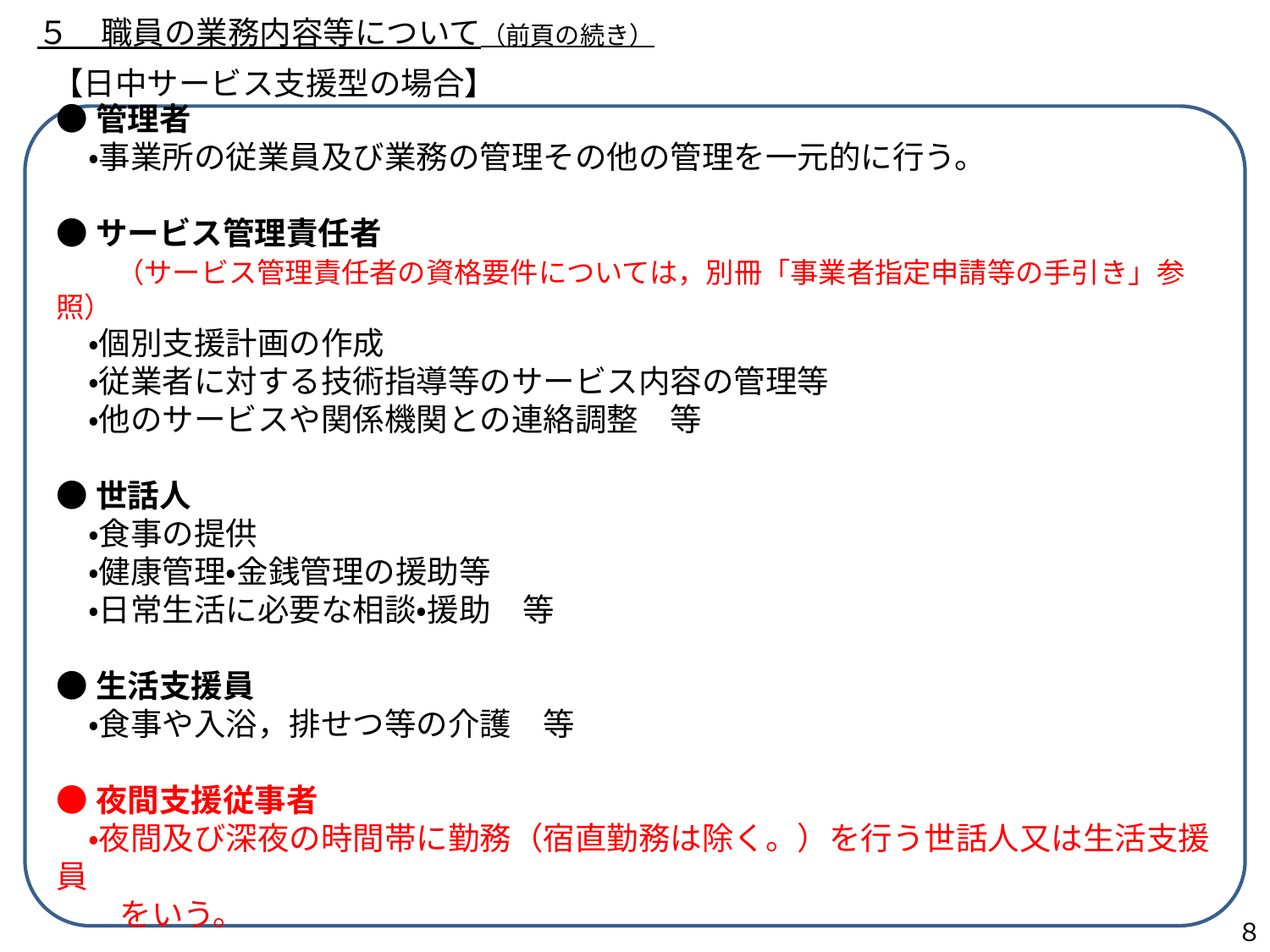

５　職員の業務内容等について（前頁の続き）
【日中サービス支援型の場合】
●管理者
　・事業所の従業員及び業務の管理その他の管理を一元的に行う。

●サービス管理責任者
　　（サービス管理責任者の資格要件については，別冊「事業者指定申請等の手引き」参照）
　・個別支援計画の作成
　・従業者に対する技術指導等のサービス内容の管理等
　・他のサービスや関係機関との連絡調整　等

●世話人
　・食事の提供
　・健康管理・金銭管理の援助等
　・日常生活に必要な相談・援助　等

●生活支援員
　・食事や入浴，排せつ等の介護　等

●夜間支援従事者
　・夜間及び深夜の時間帯に勤務（宿直勤務は除く。）を行う世話人又は生活支援員
　　をいう。
８